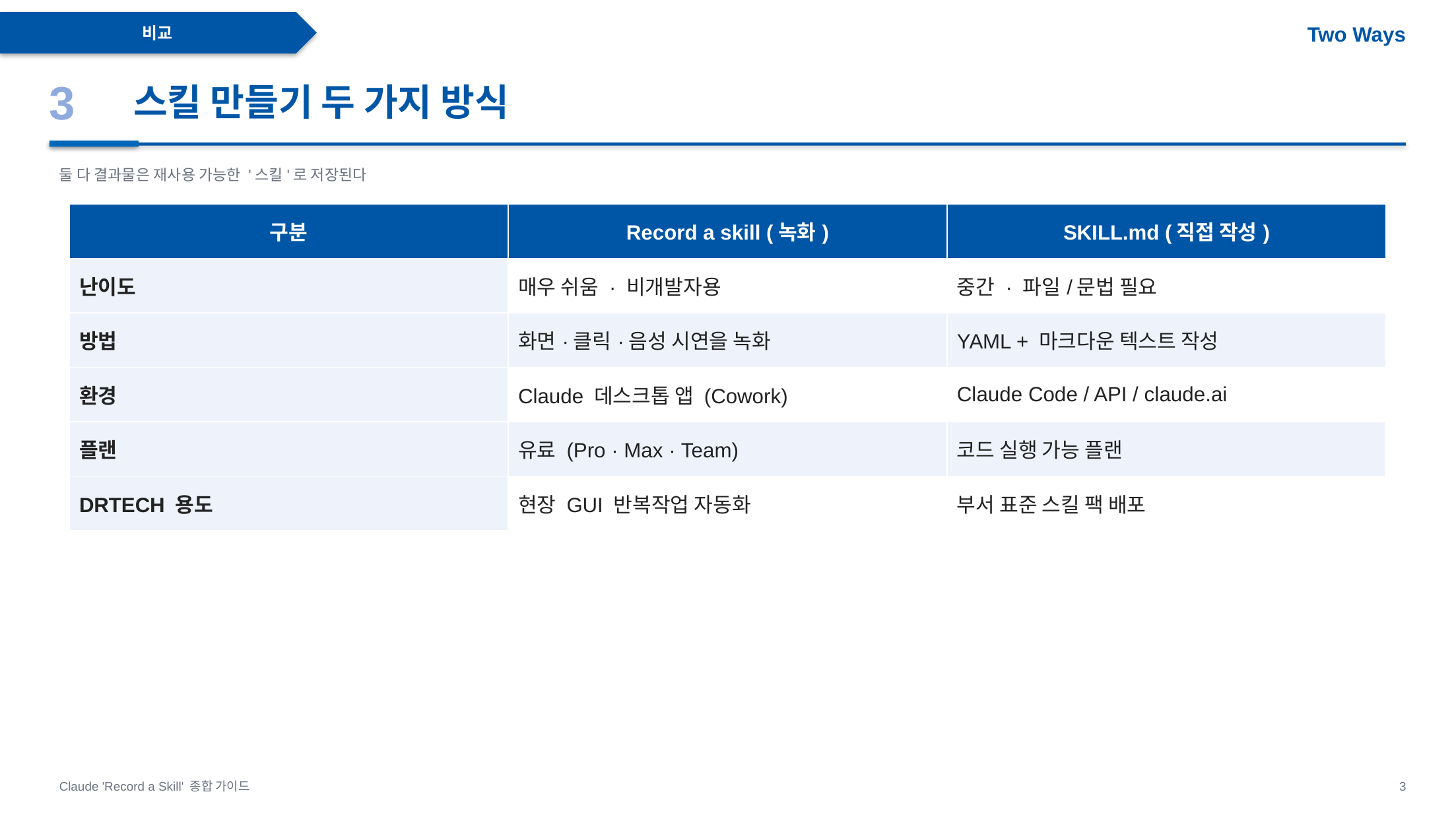

비교
Two Ways
3
스킬 만들기 두 가지 방식

둘 다 결과물은 재사용 가능한 '스킬'로 저장된다
| 구분 | Record a skill (녹화) | SKILL.md (직접 작성) |
| --- | --- | --- |
| 난이도 | 매우 쉬움 · 비개발자용 | 중간 · 파일/문법 필요 |
| 방법 | 화면·클릭·음성 시연을 녹화 | YAML + 마크다운 텍스트 작성 |
| 환경 | Claude 데스크톱 앱 (Cowork) | Claude Code / API / claude.ai |
| 플랜 | 유료 (Pro · Max · Team) | 코드 실행 가능 플랜 |
| DRTECH 용도 | 현장 GUI 반복작업 자동화 | 부서 표준 스킬 팩 배포 |
Claude 'Record a Skill' 종합 가이드
3